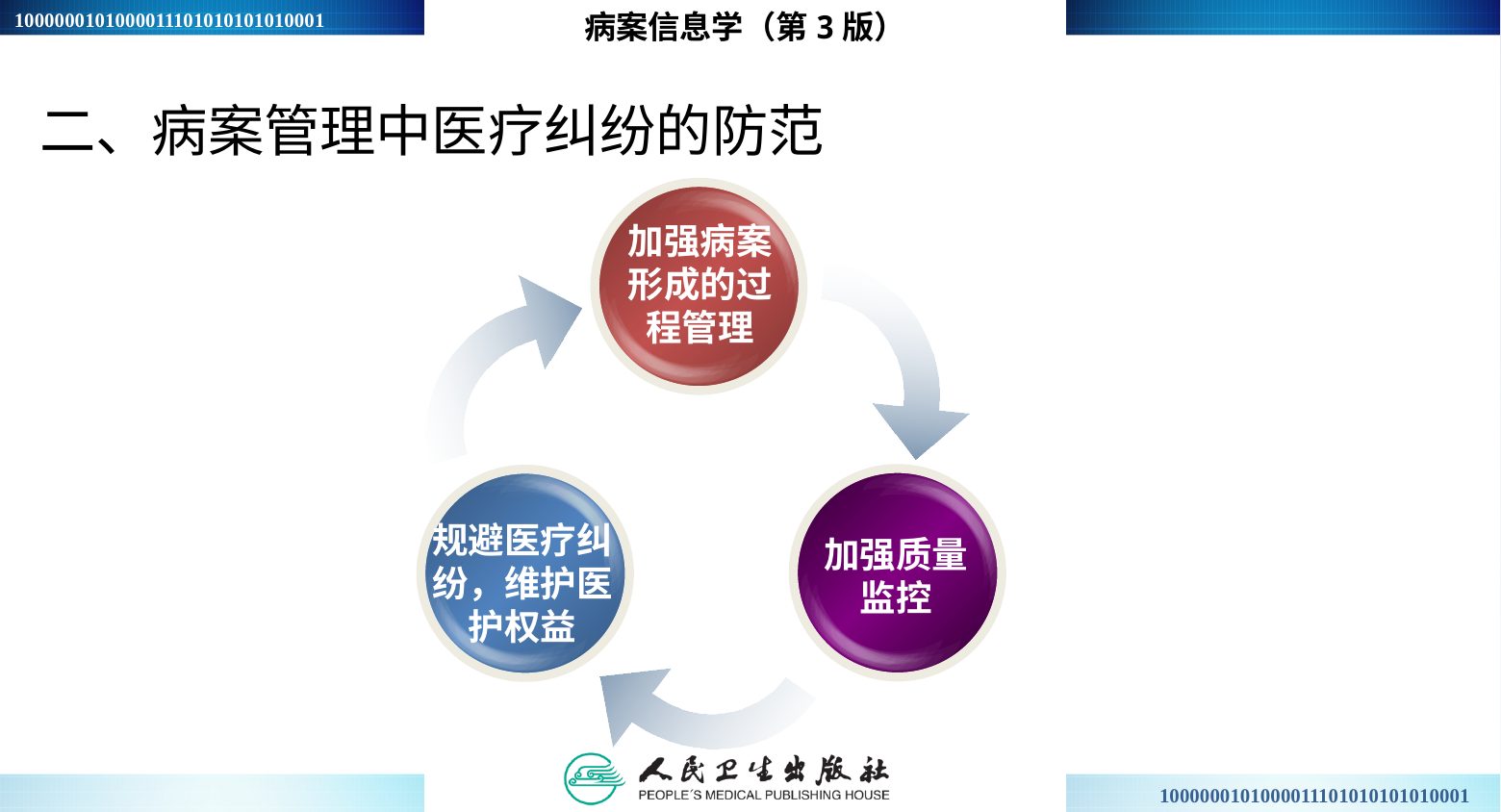

病案信息学（第3版）
二、病案管理中医疗纠纷的防范

加强病案形成的过程管理

规避医疗纠纷，维护医护权益
加强质量监控